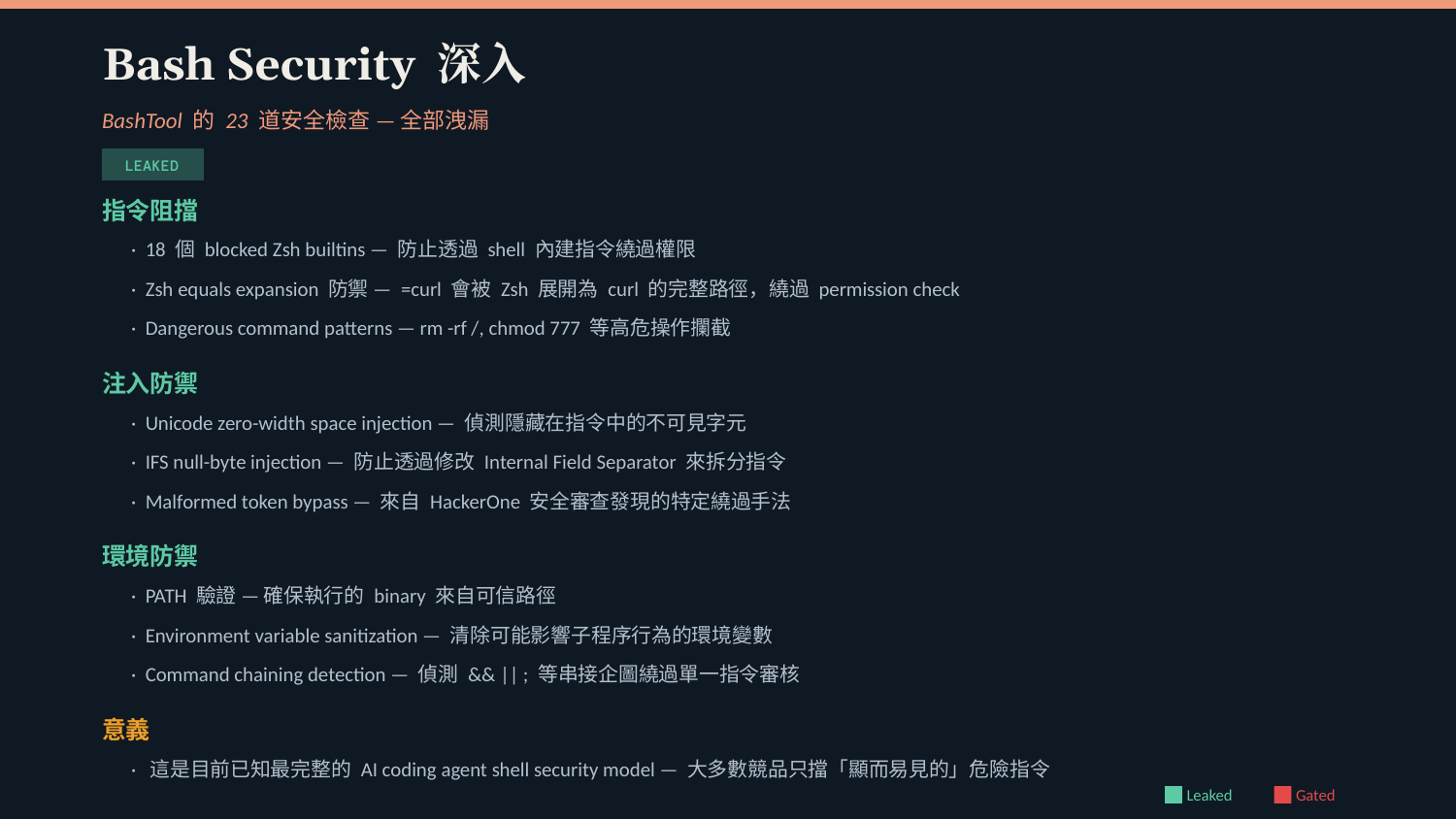

Bash Security 深入
BashTool 的 23 道安全檢查 — 全部洩漏

LEAKED
指令阻擋
·  18 個 blocked Zsh builtins — 防止透過 shell 內建指令繞過權限
·  Zsh equals expansion 防禦 — =curl 會被 Zsh 展開為 curl 的完整路徑，繞過 permission check
·  Dangerous command patterns — rm -rf /, chmod 777 等高危操作攔截
注入防禦
·  Unicode zero-width space injection — 偵測隱藏在指令中的不可見字元
·  IFS null-byte injection — 防止透過修改 Internal Field Separator 來拆分指令
·  Malformed token bypass — 來自 HackerOne 安全審查發現的特定繞過手法
環境防禦
·  PATH 驗證 — 確保執行的 binary 來自可信路徑
·  Environment variable sanitization — 清除可能影響子程序行為的環境變數
·  Command chaining detection — 偵測 && || ; 等串接企圖繞過單一指令審核
意義
·  這是目前已知最完整的 AI coding agent shell security model — 大多數競品只擋「顯而易見的」危險指令
Leaked
Gated